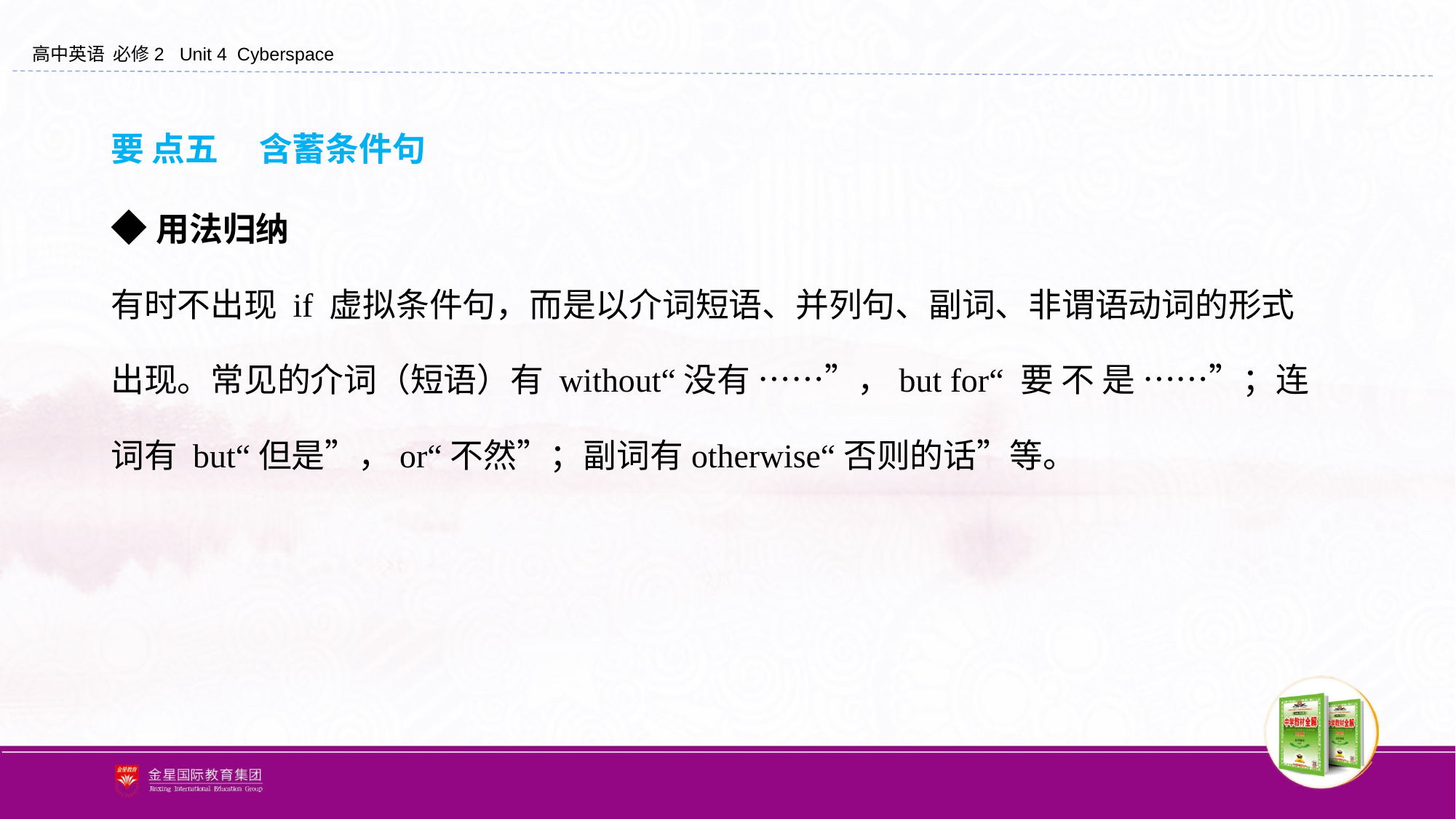

要 点五 　含蓄条件句
◆用法归纳
有时不出现 if 虚拟条件句，而是以介词短语、并列句、副词、非谓语动词的形式
出现。常见的介词（短语）有 without“没有 ……”，but for“ 要 不 是 ……”；连
词有 but“但是”，or“不然”；副词有otherwise“否则的话”等。